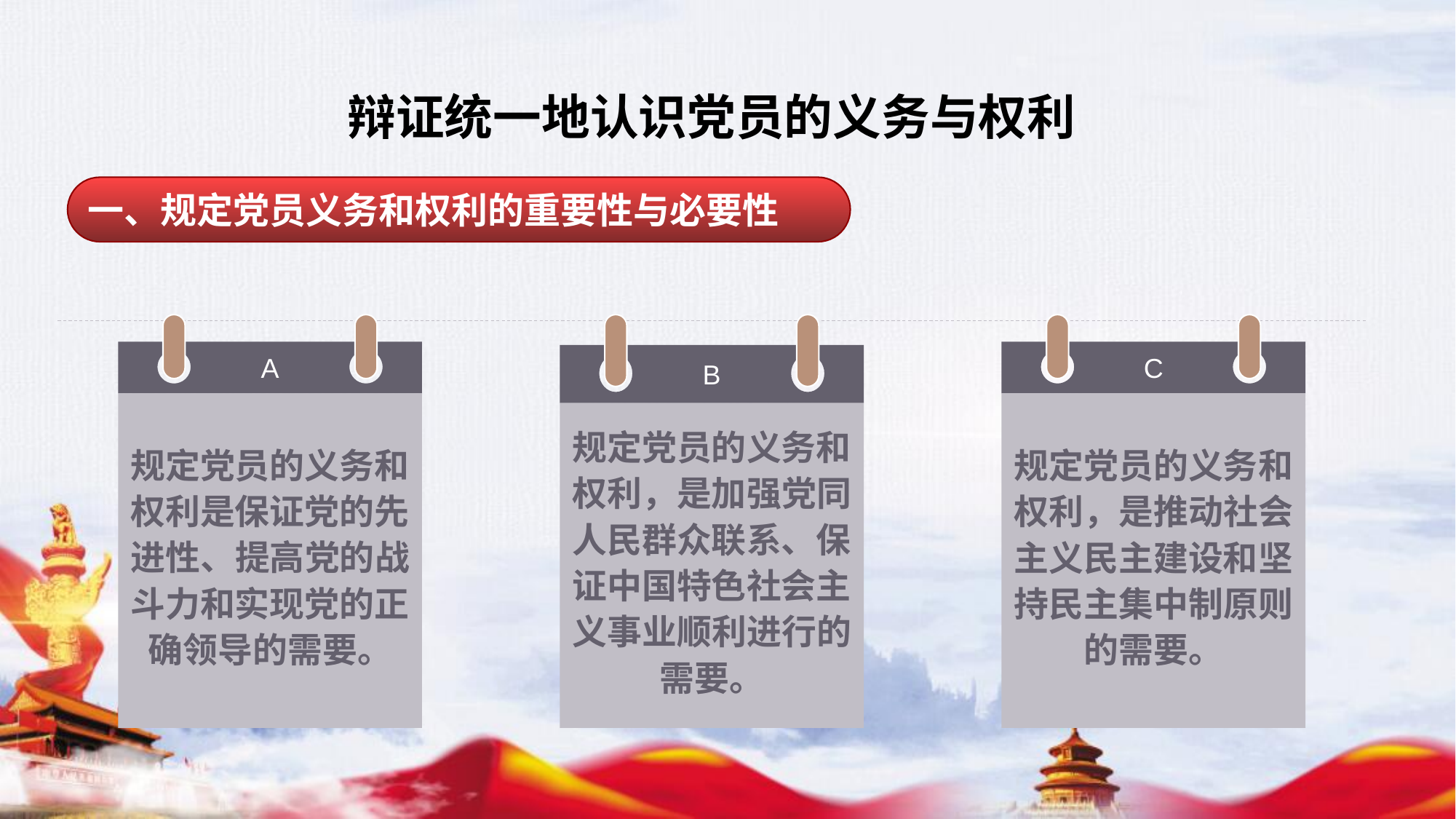

辩证统一地认识党员的义务与权利
一、规定党员义务和权利的重要性与必要性

B
规定党员的义务和权利，是加强党同人民群众联系、保证中国特色社会主义事业顺利进行的需要。

A
规定党员的义务和权利是保证党的先进性、提高党的战斗力和实现党的正确领导的需要。

C
规定党员的义务和权利，是推动社会主义民主建设和坚持民主集中制原则的需要。